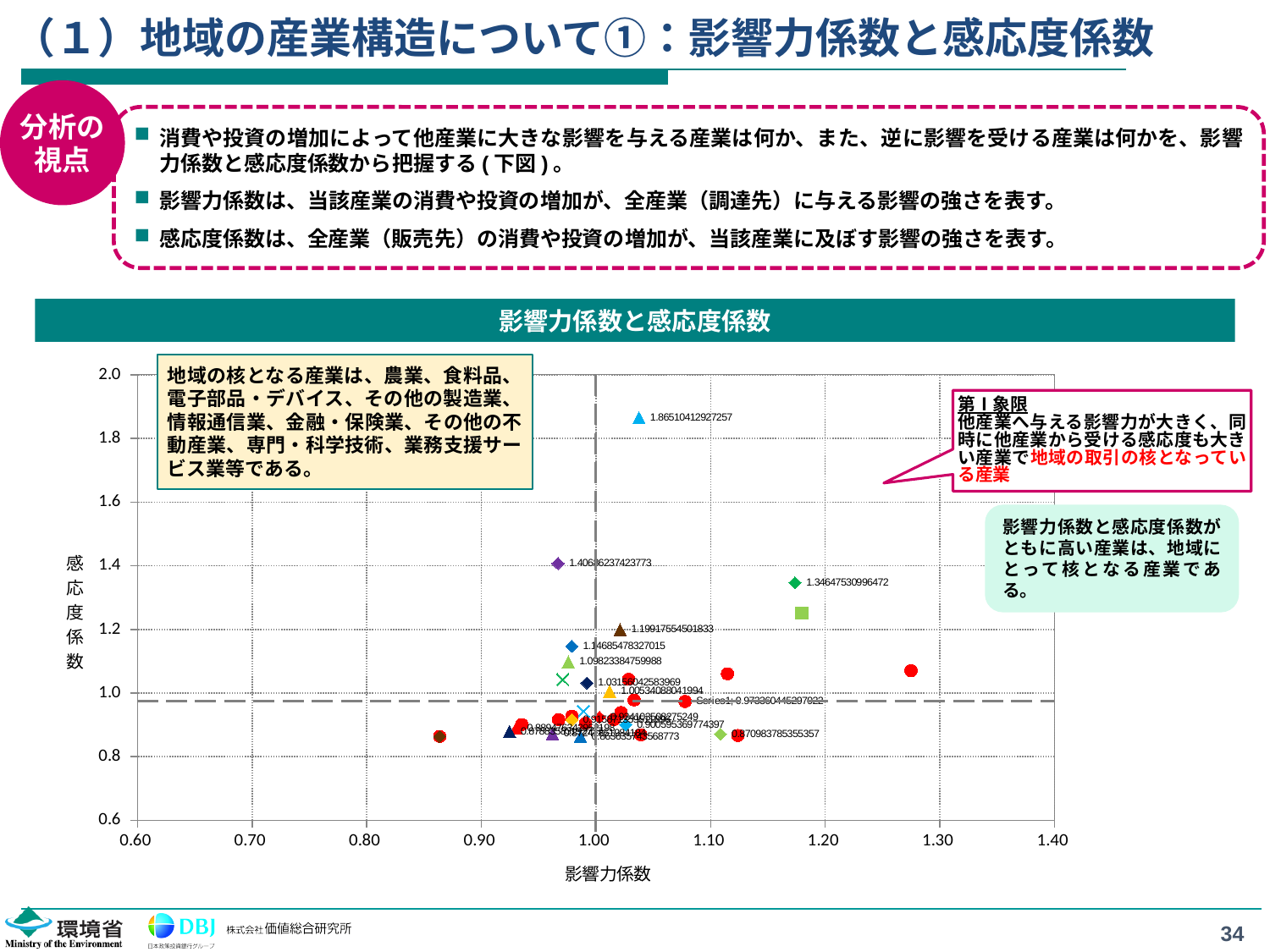

# （１）地域の産業構造について①：影響力係数と感応度係数
分析の
視点
消費や投資の増加によって他産業に大きな影響を与える産業は何か、また、逆に影響を受ける産業は何かを、影響力係数と感応度係数から把握する(下図)。
影響力係数は、当該産業の消費や投資の増加が、全産業（調達先）に与える影響の強さを表す。
感応度係数は、全産業（販売先）の消費や投資の増加が、当該産業に及ぼす影響の強さを表す。
影響力係数と感応度係数
地域の核となる産業は、農業、食料品、電子部品・デバイス、その他の製造業、情報通信業、金融・保険業、その他の不動産業、専門・科学技術、業務支援サービス業等である。

### Chart

| Category |  |
|---|---|
第Ⅰ象限
他産業へ与える影響力が大きく、同時に他産業から受ける感応度も大きい産業で地域の取引の核となっている産業
影響力係数と感応度係数がともに高い産業は、地域にとって核となる産業である。
34